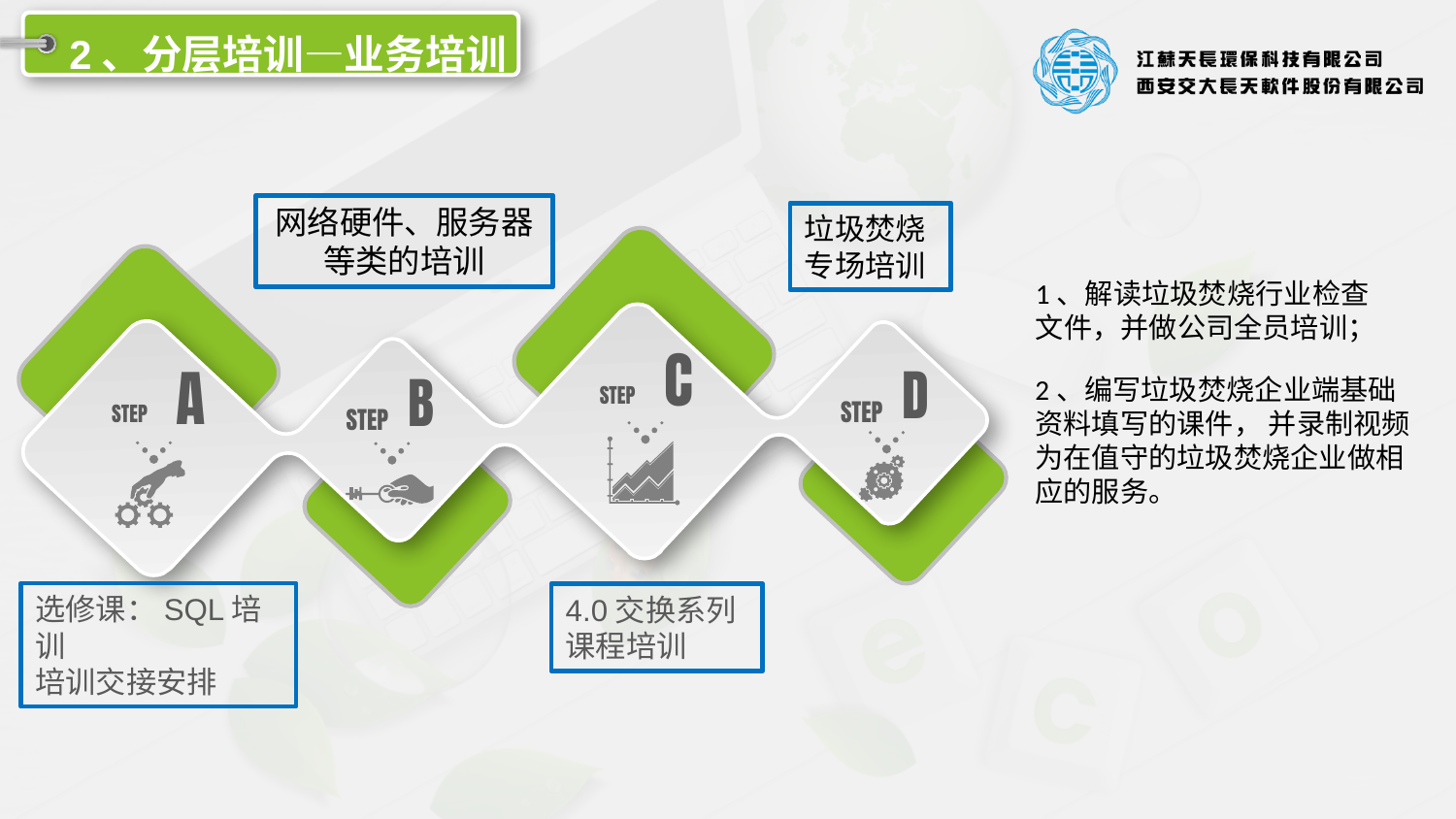

2、分层培训—业务培训

网络硬件、服务器等类的培训
垃圾焚烧专场培训

1、解读垃圾焚烧行业检查文件，并做公司全员培训；

C
STEP
A
STEP
D
STEP
B
STEP

2、编写垃圾焚烧企业端基础资料填写的课件， 并录制视频为在值守的垃圾焚烧企业做相应的服务。

选修课：SQL培训
培训交接安排
4.0交换系列课程培训